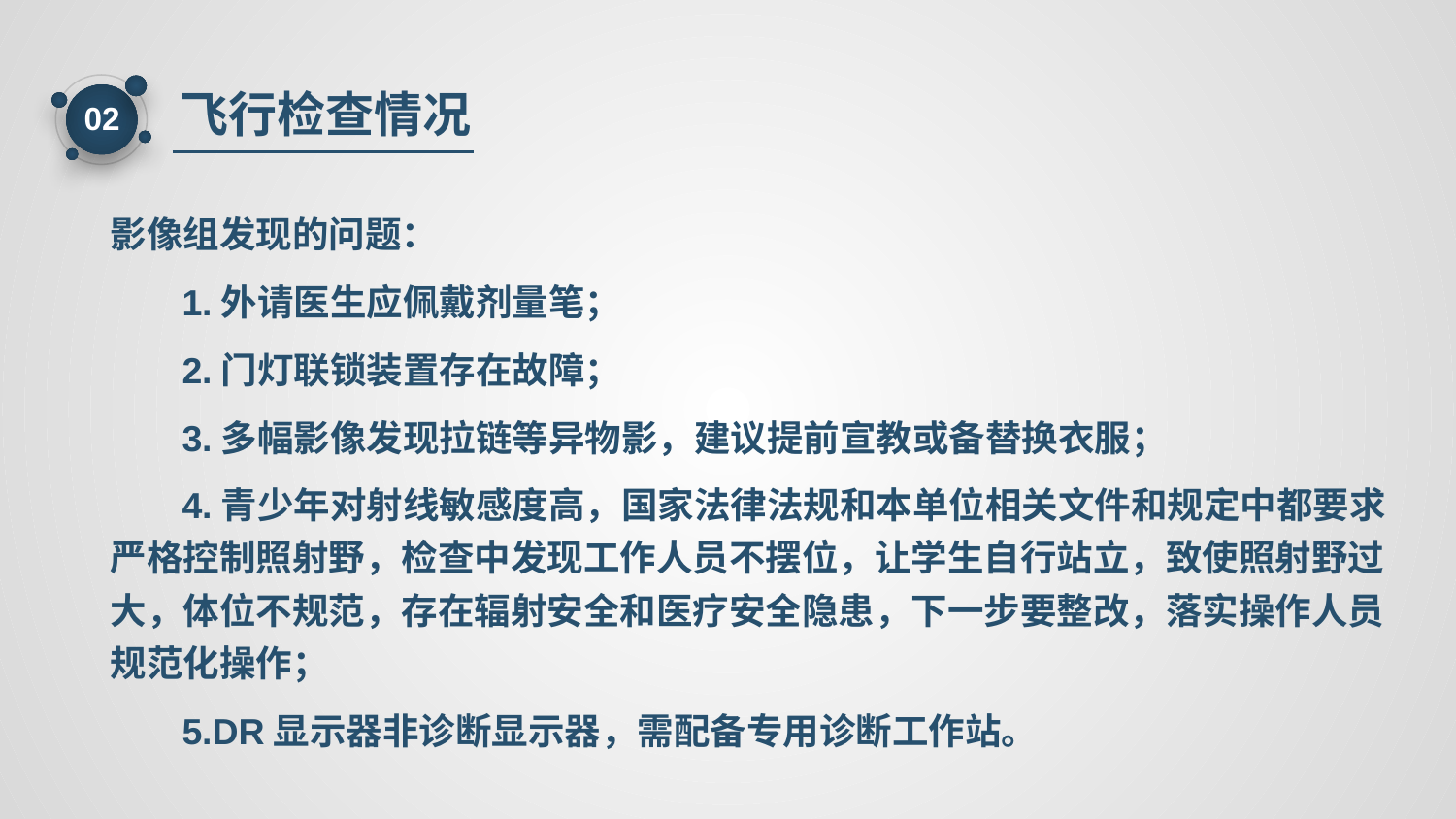

飞行检查情况
02
影像组发现的问题：
       1.外请医生应佩戴剂量笔；
       2.门灯联锁装置存在故障；
       3.多幅影像发现拉链等异物影，建议提前宣教或备替换衣服；
       4.青少年对射线敏感度高，国家法律法规和本单位相关文件和规定中都要求严格控制照射野，检查中发现工作人员不摆位，让学生自行站立，致使照射野过大，体位不规范，存在辐射安全和医疗安全隐患，下一步要整改，落实操作人员规范化操作；
       5.DR显示器非诊断显示器，需配备专用诊断工作站。